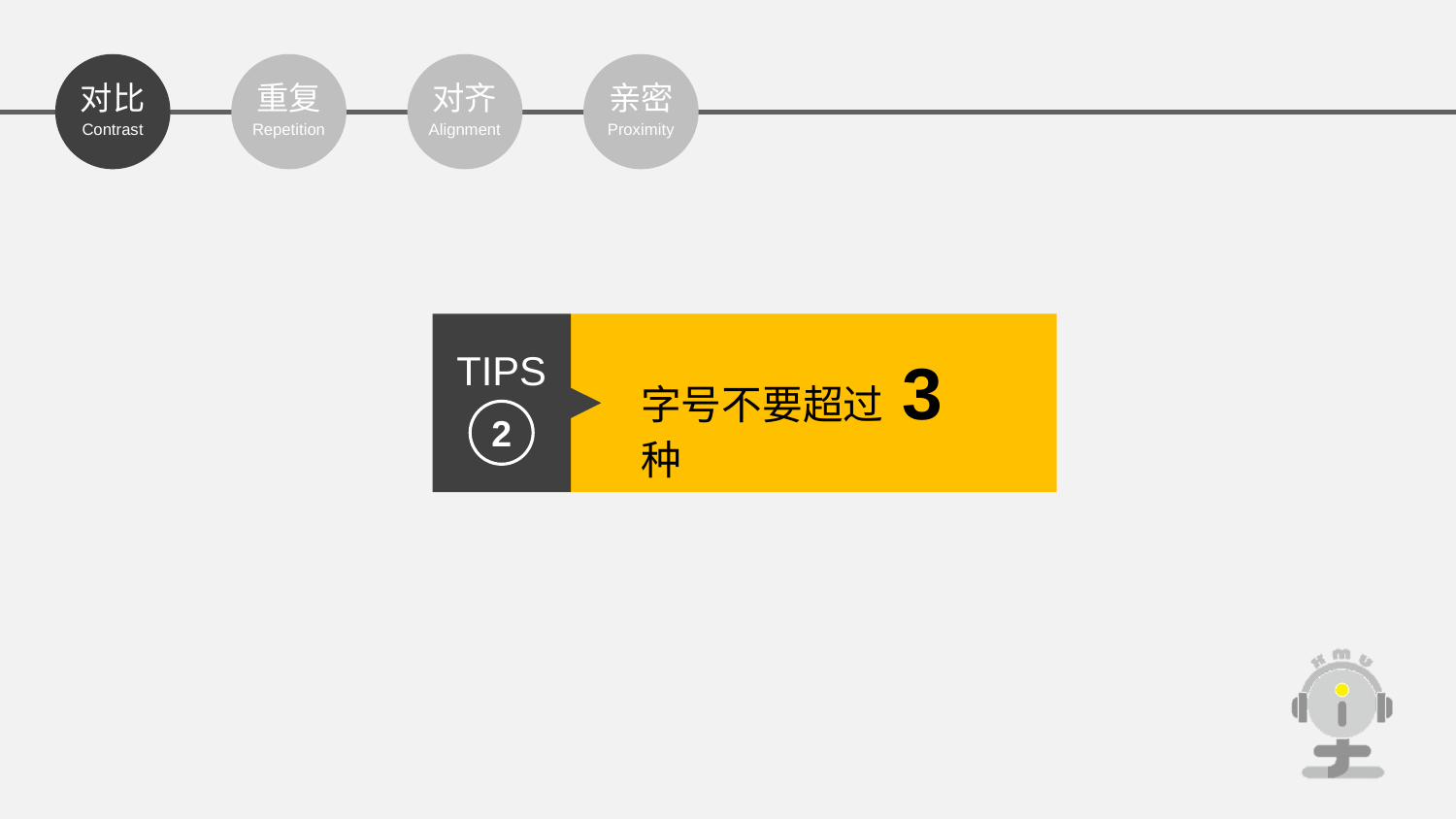

对比
Contrast

重复
Repetition

对齐
Alignment

亲密
Proximity

TIPS
字号不要超过 3 种

2